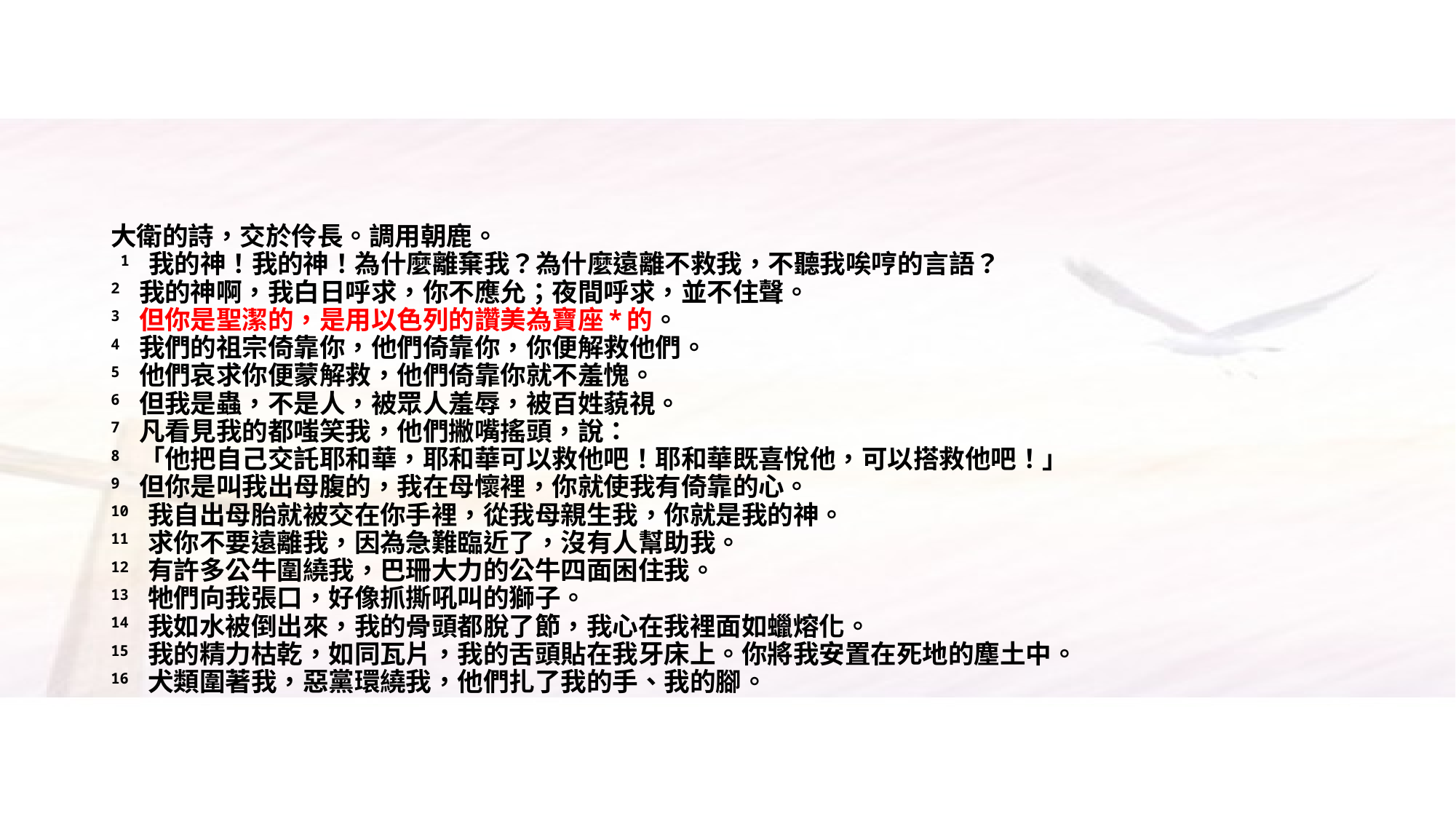

#
大衛的詩，交於伶長。調用朝鹿。
​ 1 我的神！我的神！為什麼離棄我？為什麼遠離不救我，不聽我唉哼的言語？
2 我的神啊，我白日呼求，你不應允；夜間呼求，並不住聲。
3 但你是聖潔的，是用以色列的讚美為寶座*的。
4 我們的祖宗倚靠你，他們倚靠你，你便解救他們。
5 他們哀求你便蒙解救，他們倚靠你就不羞愧。
6 但我是蟲，不是人，被眾人羞辱，被百姓藐視。
7 凡看見我的都嗤笑我，他們撇嘴搖頭，說：
8 「他把自己交託耶和華，耶和華可以救他吧！耶和華既喜悅他，可以搭救他吧！」
9 但你是叫我出母腹的，我在母懷裡，你就使我有倚靠的心。
10 我自出母胎就被交在你手裡，從我母親生我，你就是我的神。
11 求你不要遠離我，因為急難臨近了，沒有人幫助我。
12 有許多公牛圍繞我，巴珊大力的公牛四面困住我。
13 牠們向我張口，好像抓撕吼叫的獅子。
14 我如水被倒出來，我的骨頭都脫了節，我心在我裡面如蠟熔化。
15 我的精力枯乾，如同瓦片，我的舌頭貼在我牙床上。你將我安置在死地的塵土中。
16 犬類圍著我，惡黨環繞我，他們扎了我的手、我的腳。